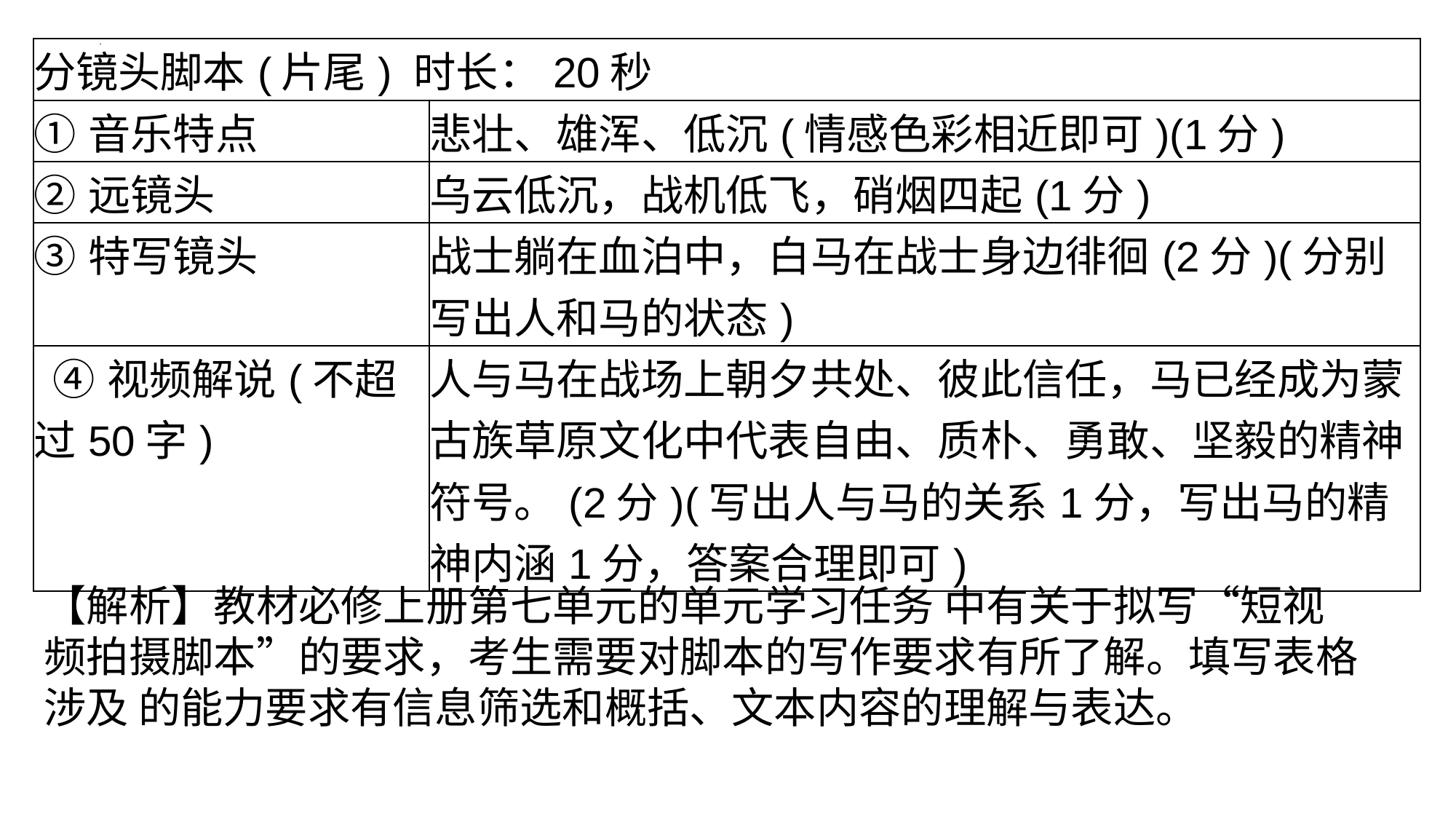

| 分镜头脚本(片尾) 时长：20秒 |  |
| --- | --- |
| ①音乐特点 | 悲壮、雄浑、低沉(情感色彩相近即可)(1分) |
| ②远镜头 | 乌云低沉，战机低飞，硝烟四起(1分) |
| ③特写镜头 | 战士躺在血泊中，白马在战士身边徘徊(2分)(分别写出人和马的状态) |
| ④视频解说(不超过50字) | 人与马在战场上朝夕共处、彼此信任，马已经成为蒙古族草原文化中代表自由、质朴、勇敢、坚毅的精神符号。(2分)(写出人与马的关系1分，写出马的精神内涵1分，答案合理即可) |
【解析】教材必修上册第七单元的单元学习任务 中有关于拟写“短视频拍摄脚本”的要求，考生需要对脚本的写作要求有所了解。填写表格涉及 的能力要求有信息筛选和概括、文本内容的理解与表达。